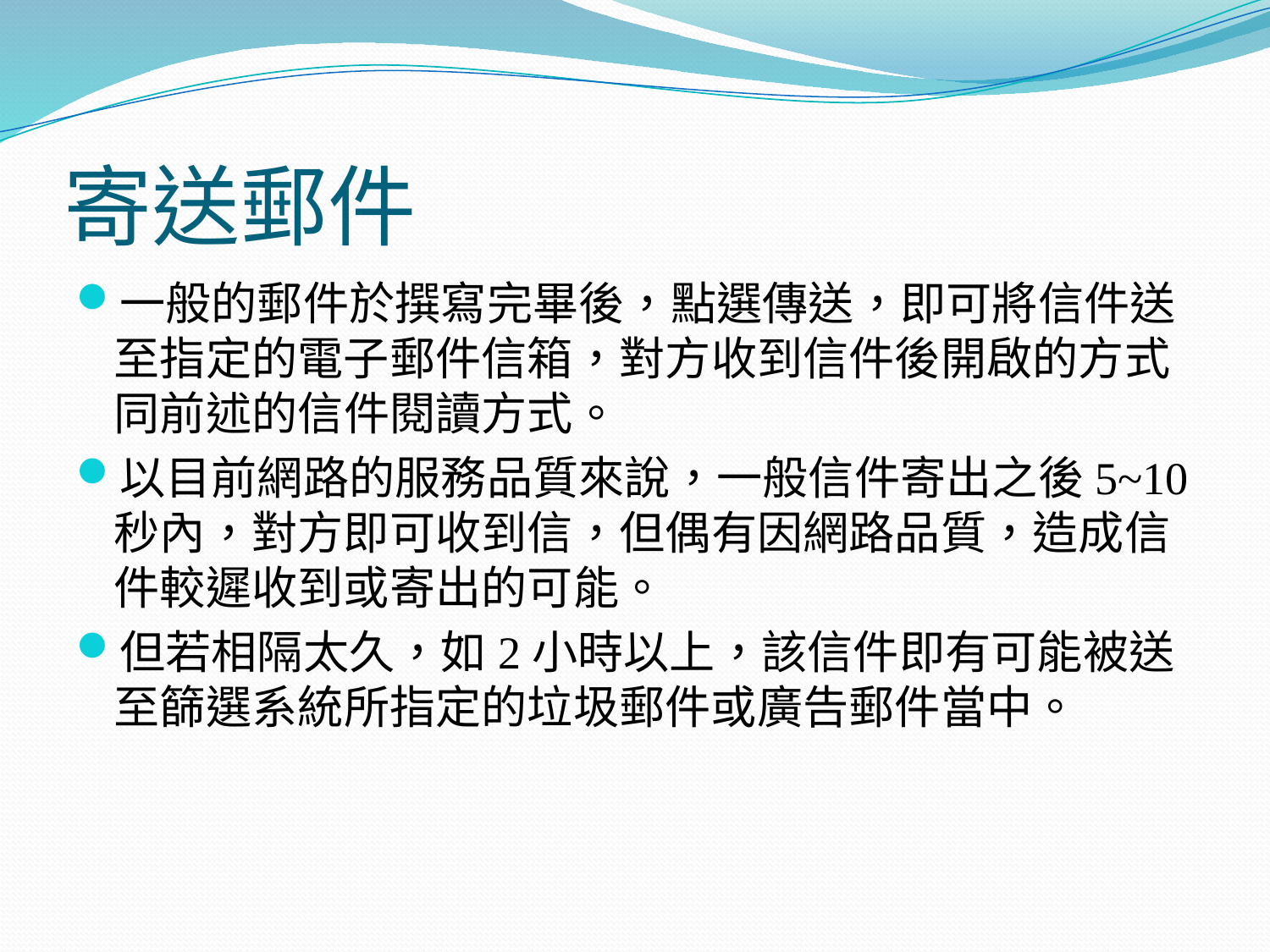

# 寄送郵件
一般的郵件於撰寫完畢後，點選傳送，即可將信件送至指定的電子郵件信箱，對方收到信件後開啟的方式同前述的信件閱讀方式。
以目前網路的服務品質來說，一般信件寄出之後5~10秒內，對方即可收到信，但偶有因網路品質，造成信件較遲收到或寄出的可能。
但若相隔太久，如2小時以上，該信件即有可能被送至篩選系統所指定的垃圾郵件或廣告郵件當中。